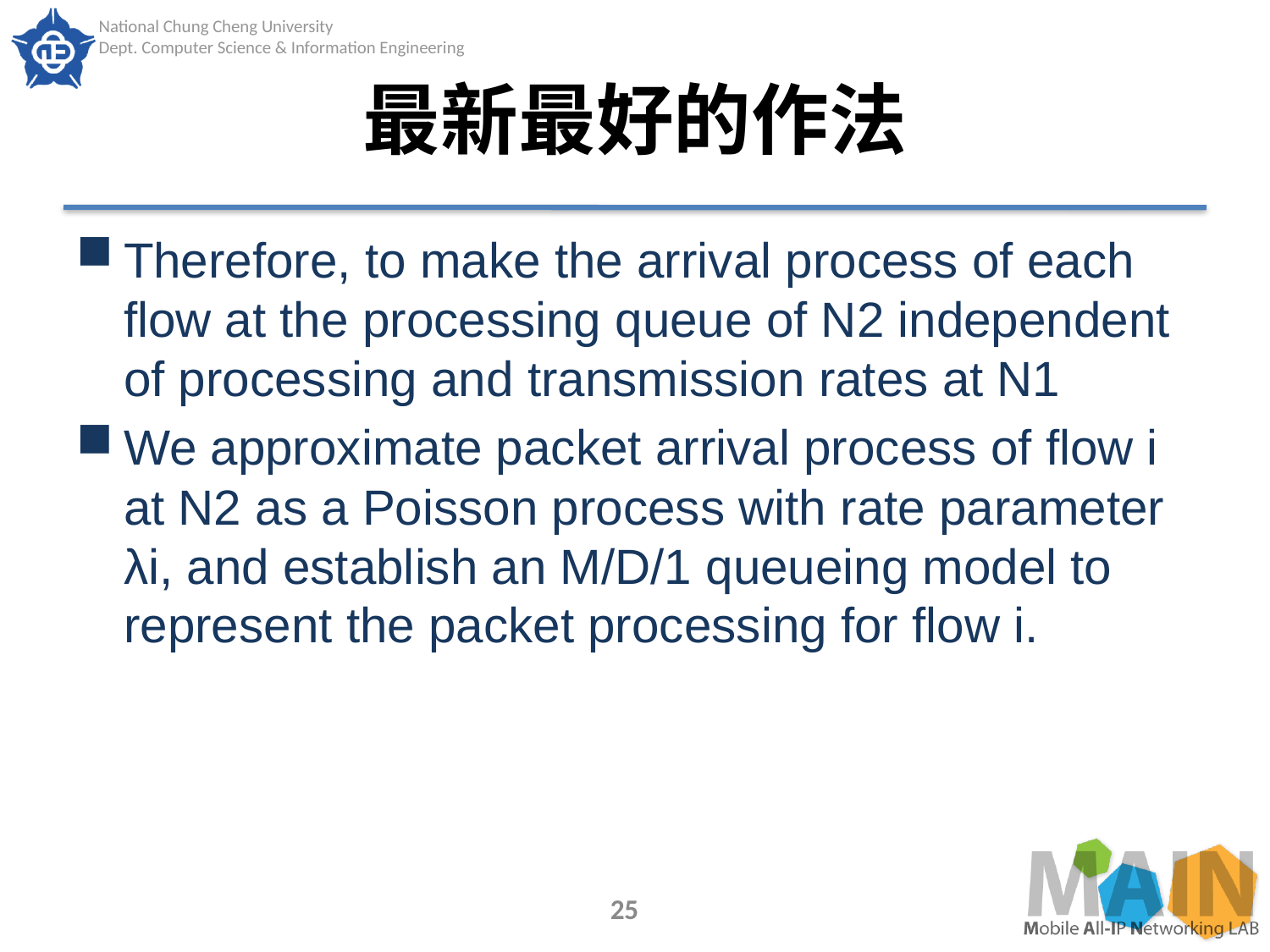

# 最新最好的作法
Therefore, to make the arrival process of each flow at the processing queue of N2 independent of processing and transmission rates at N1
We approximate packet arrival process of flow i at N2 as a Poisson process with rate parameter λi, and establish an M/D/1 queueing model to represent the packet processing for flow i.
25